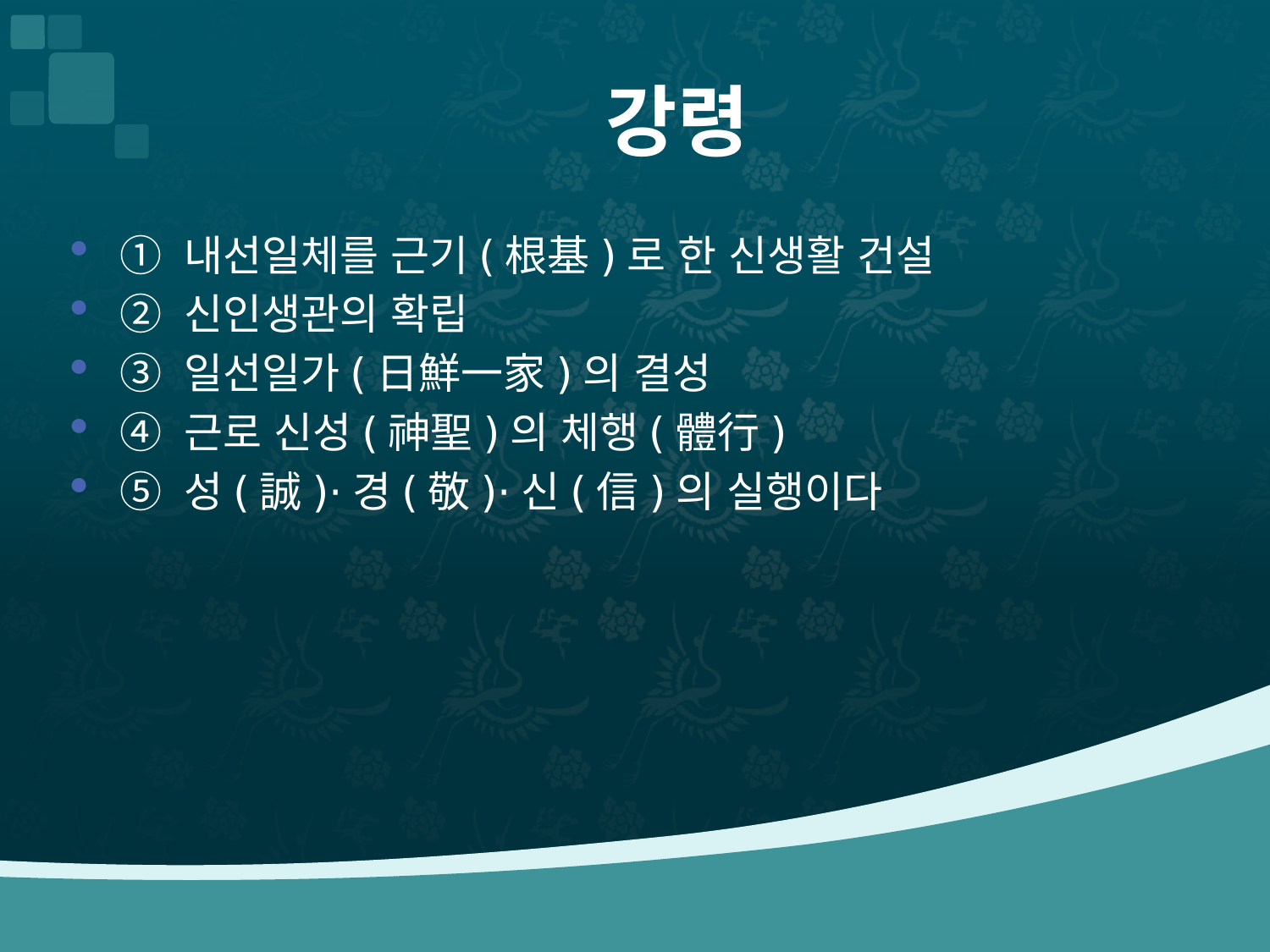

# 강령
① 내선일체를 근기(根基)로 한 신생활 건설
② 신인생관의 확립
③ 일선일가(日鮮一家)의 결성
④ 근로 신성(神聖)의 체행(體行)
⑤ 성(誠)·경(敬)·신(信)의 실행이다